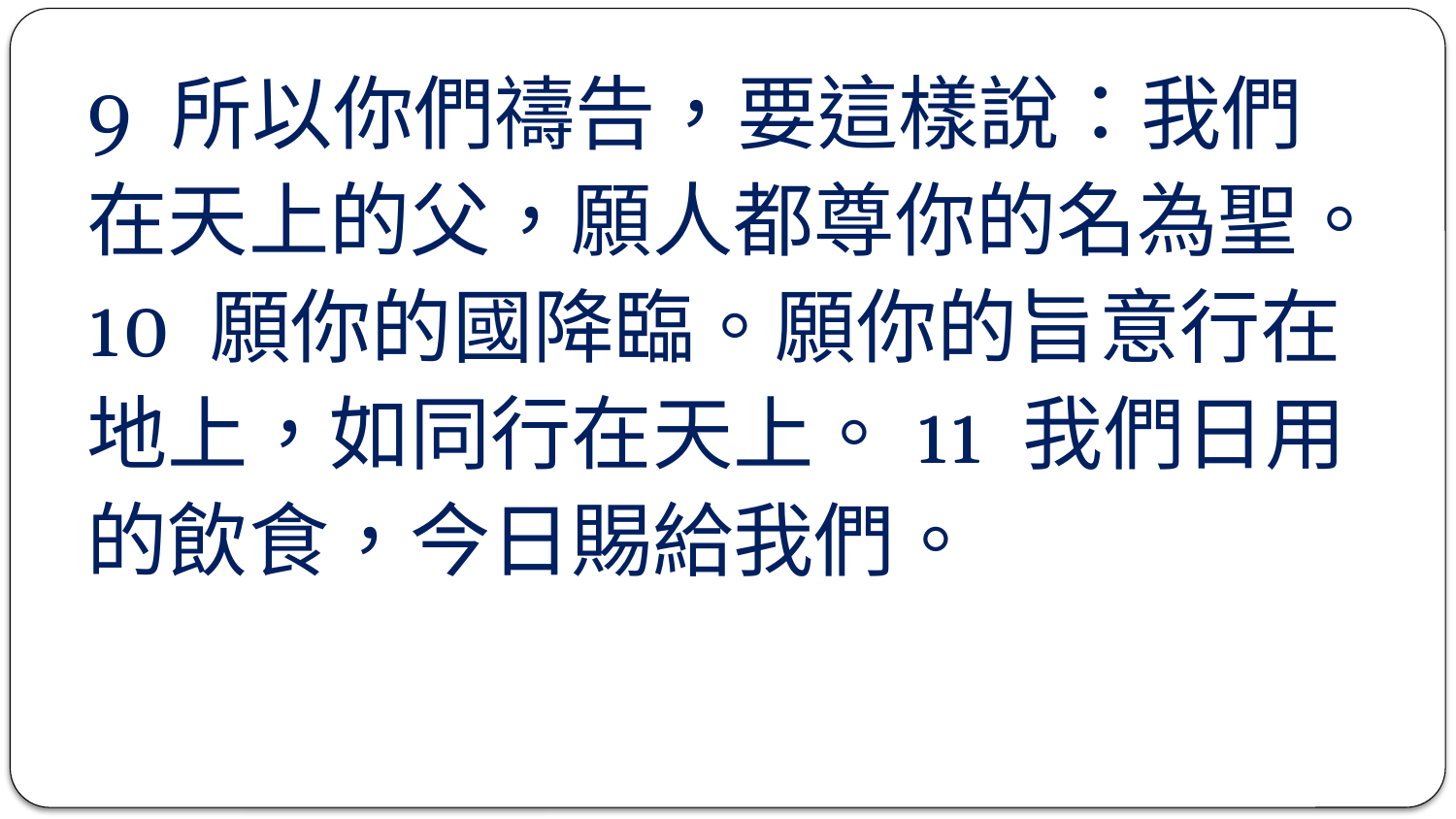

9 所以你們禱告，要這樣說：我們在天上的父，願人都尊你的名為聖。10 願你的國降臨。願你的旨意行在地上，如同行在天上。11 我們日用的飲食，今日賜給我們。